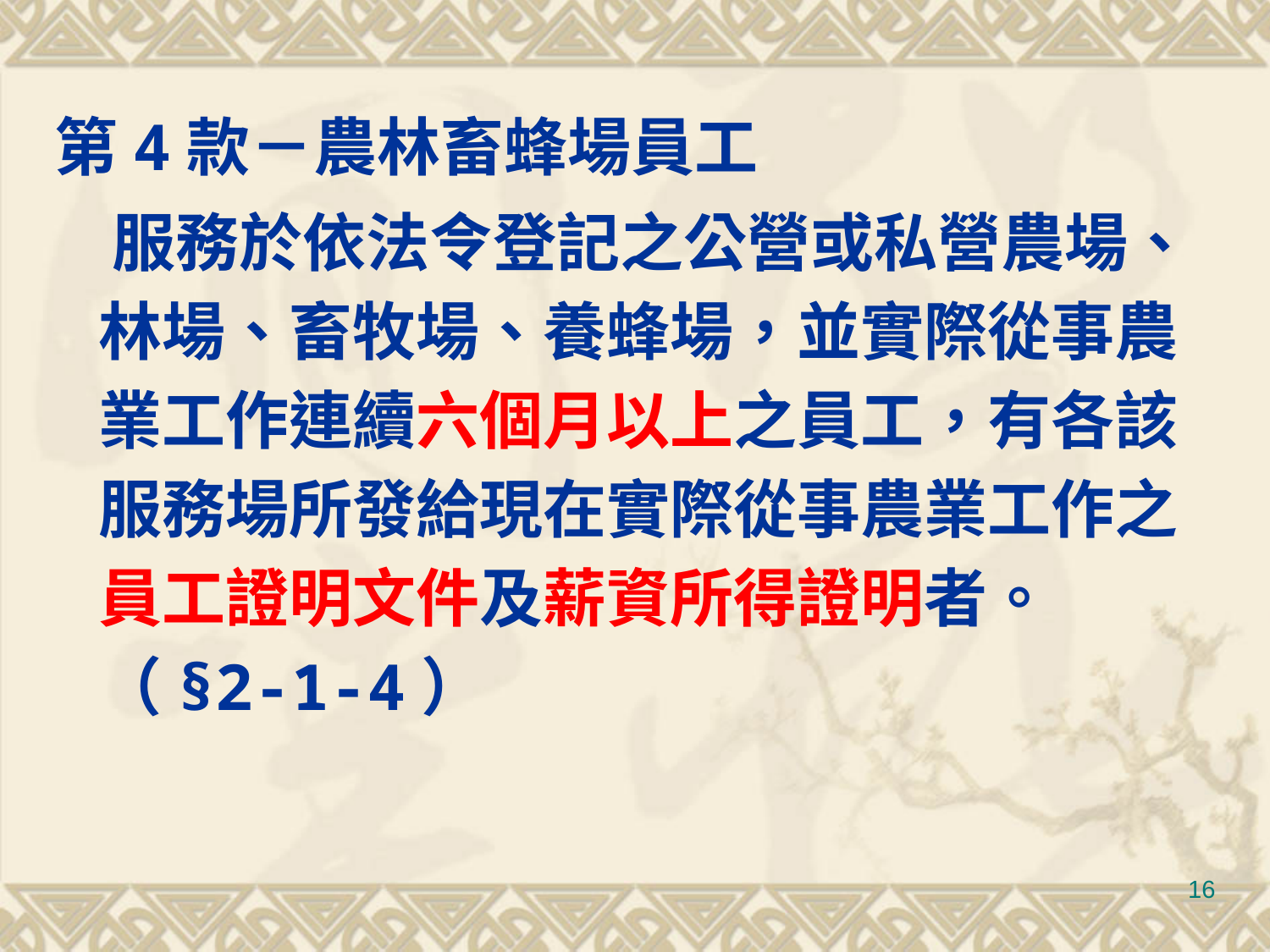

# 第4款－農林畜蜂場員工
   服務於依法令登記之公營或私營農場、
  林場、畜牧場、養蜂場，並實際從事農
  業工作連續六個月以上之員工，有各該
  服務場所發給現在實際從事農業工作之
  員工證明文件及薪資所得證明者。
  （§2-1-4）

16